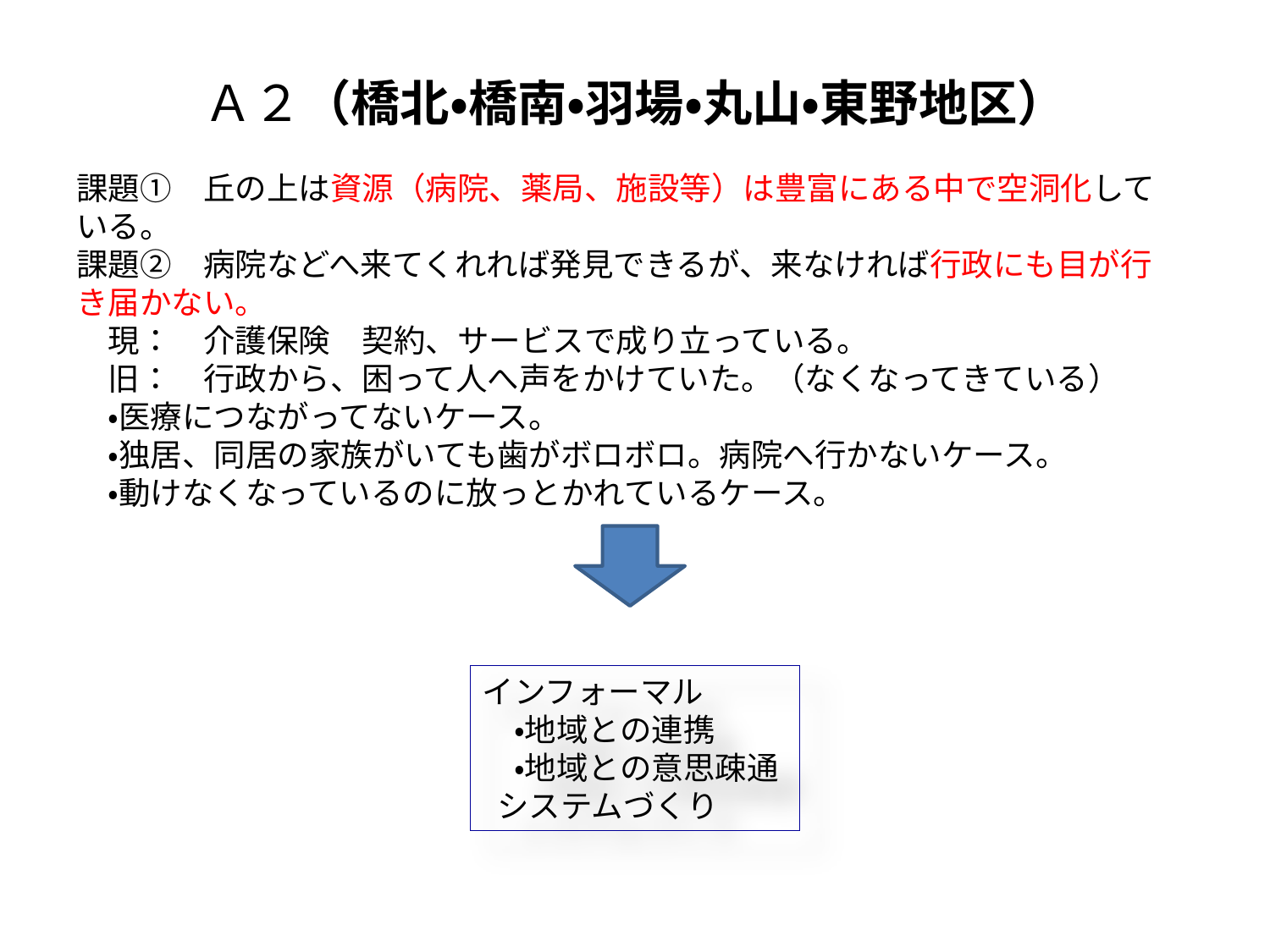

Ａ２（橋北・橋南・羽場・丸山・東野地区）
課題①　丘の上は資源（病院、薬局、施設等）は豊富にある中で空洞化している。
課題②　病院などへ来てくれれば発見できるが、来なければ行政にも目が行き届かない。
　現：　介護保険　契約、サービスで成り立っている。
　旧：　行政から、困って人へ声をかけていた。（なくなってきている）
　・医療につながってないケース。
　・独居、同居の家族がいても歯がボロボロ。病院へ行かないケース。
　・動けなくなっているのに放っとかれているケース。

インフォーマル
　・地域との連携
　・地域との意思疎通
 システムづくり